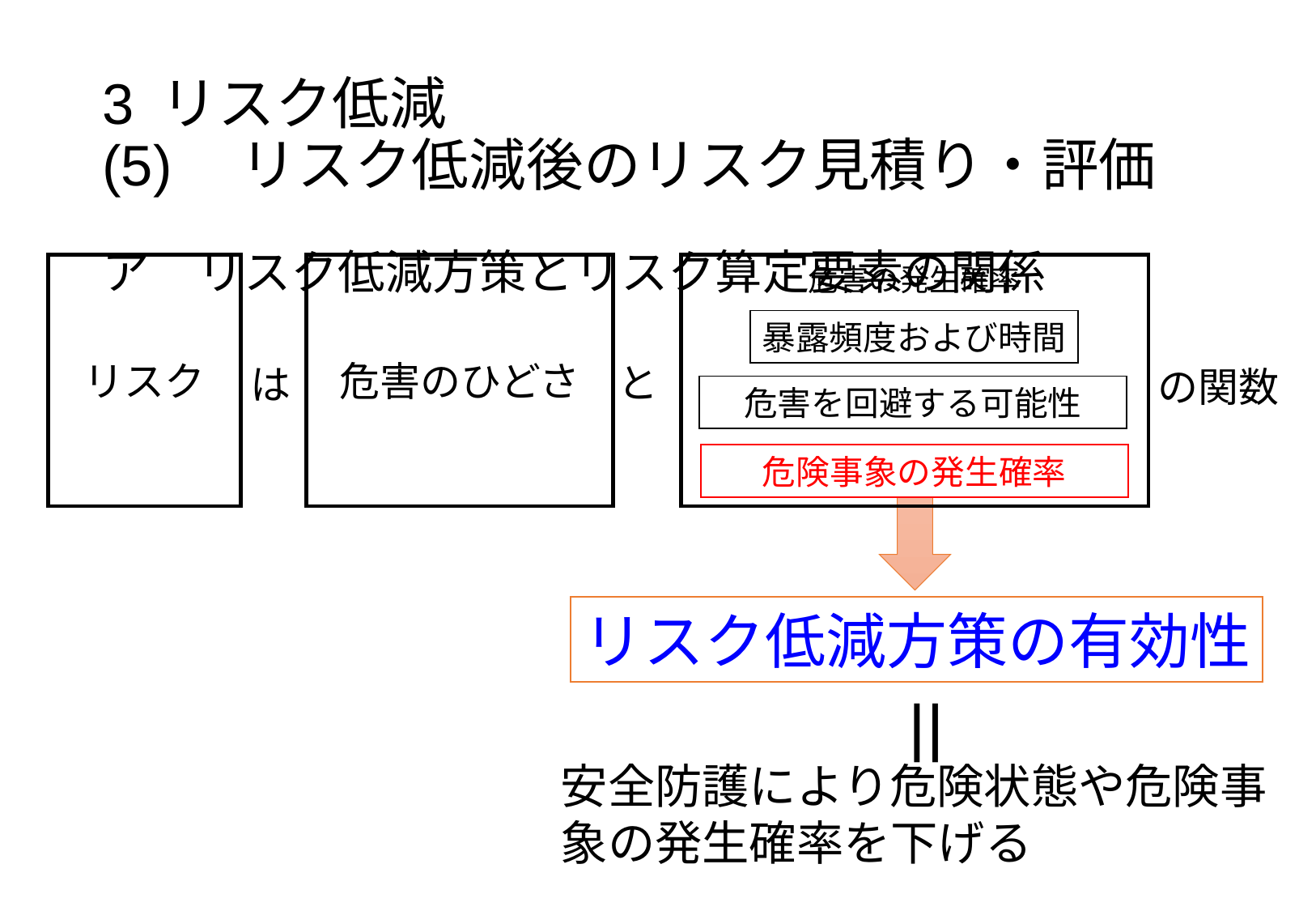

# 3 リスク低減 (5)　リスク低減後のリスク見積り・評価
ア　リスク低減方策とリスク算定要素の関係
リスク
危害のひどさ
危害の発生確率

暴露頻度および時間
と
は
の関数
危害を回避する可能性
危険事象の発生確率

リスク低減方策の有効性
＝
安全防護により危険状態や危険事象の発生確率を下げる